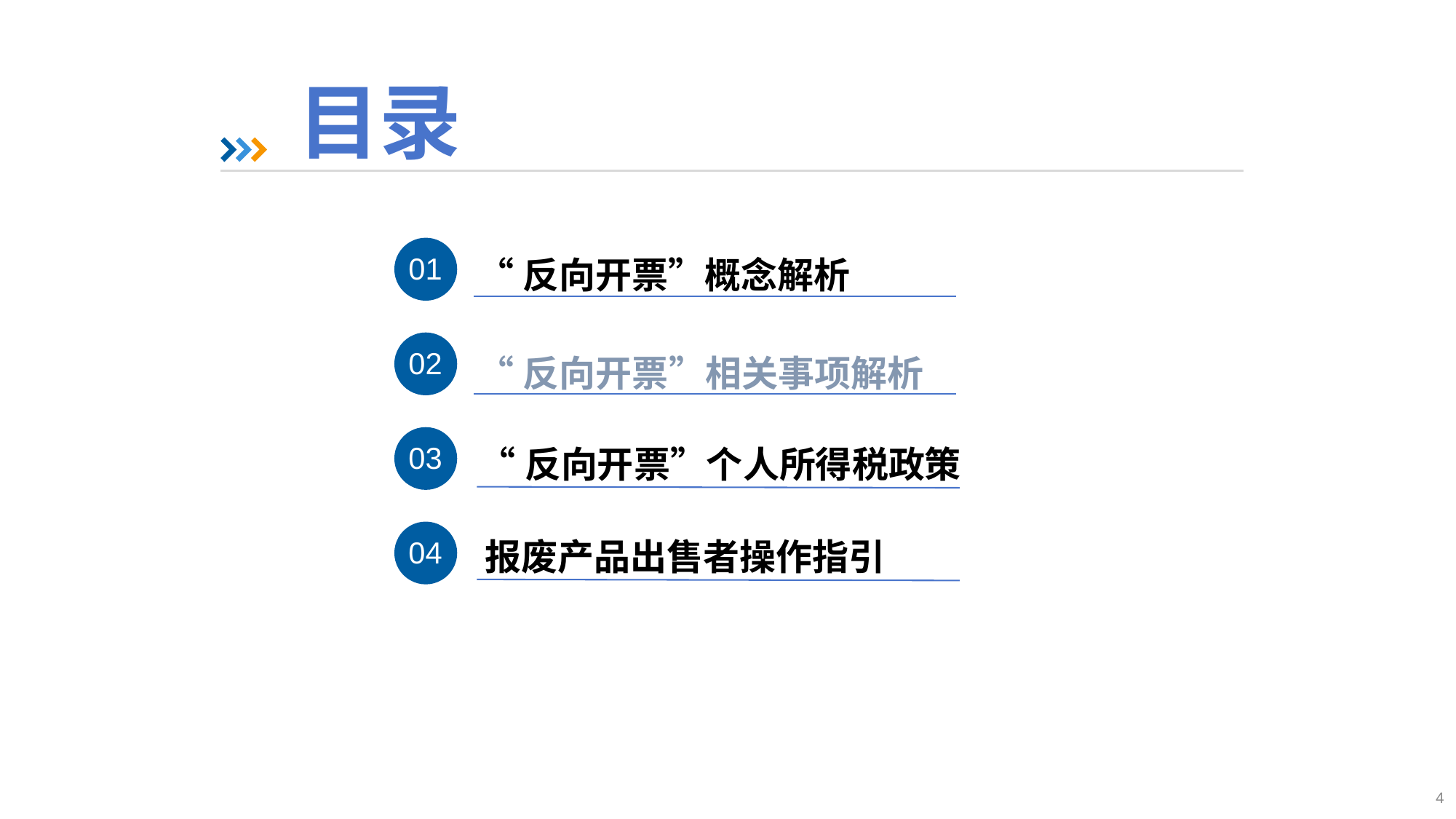

目录

01
“反向开票”概念解析

02
“反向开票”相关事项解析

03
“反向开票”个人所得税政策

04
报废产品出售者操作指引
05
                                                                       4